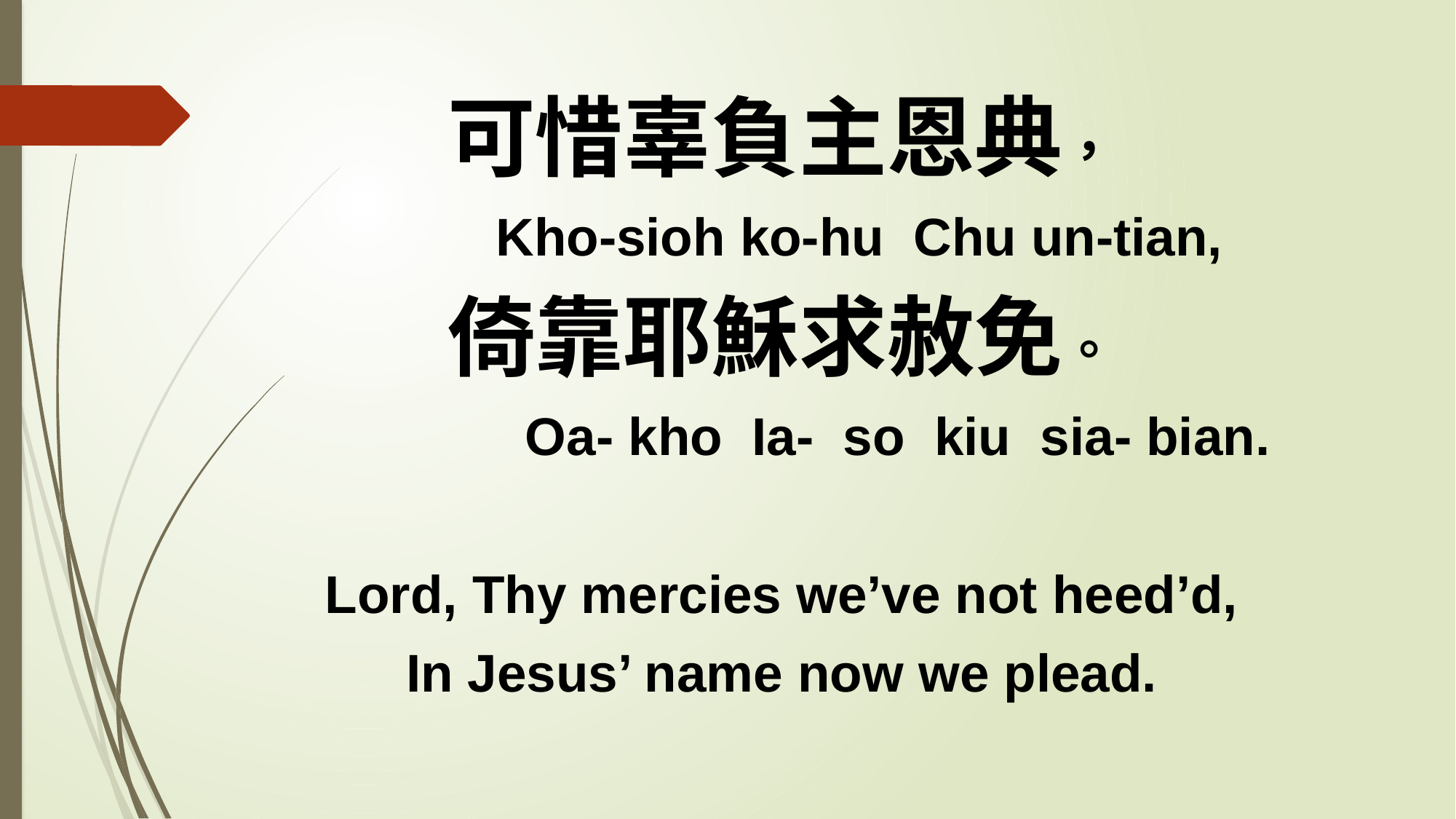

可惜辜負主恩典，
                  Kho-sioh ko-hu  Chu un-tian,
倚靠耶穌求赦免。
                    Oa- kho  Ia-  so  kiu  sia- bian.

Lord, Thy mercies we’ve not heed’d,
In Jesus’ name now we plead.